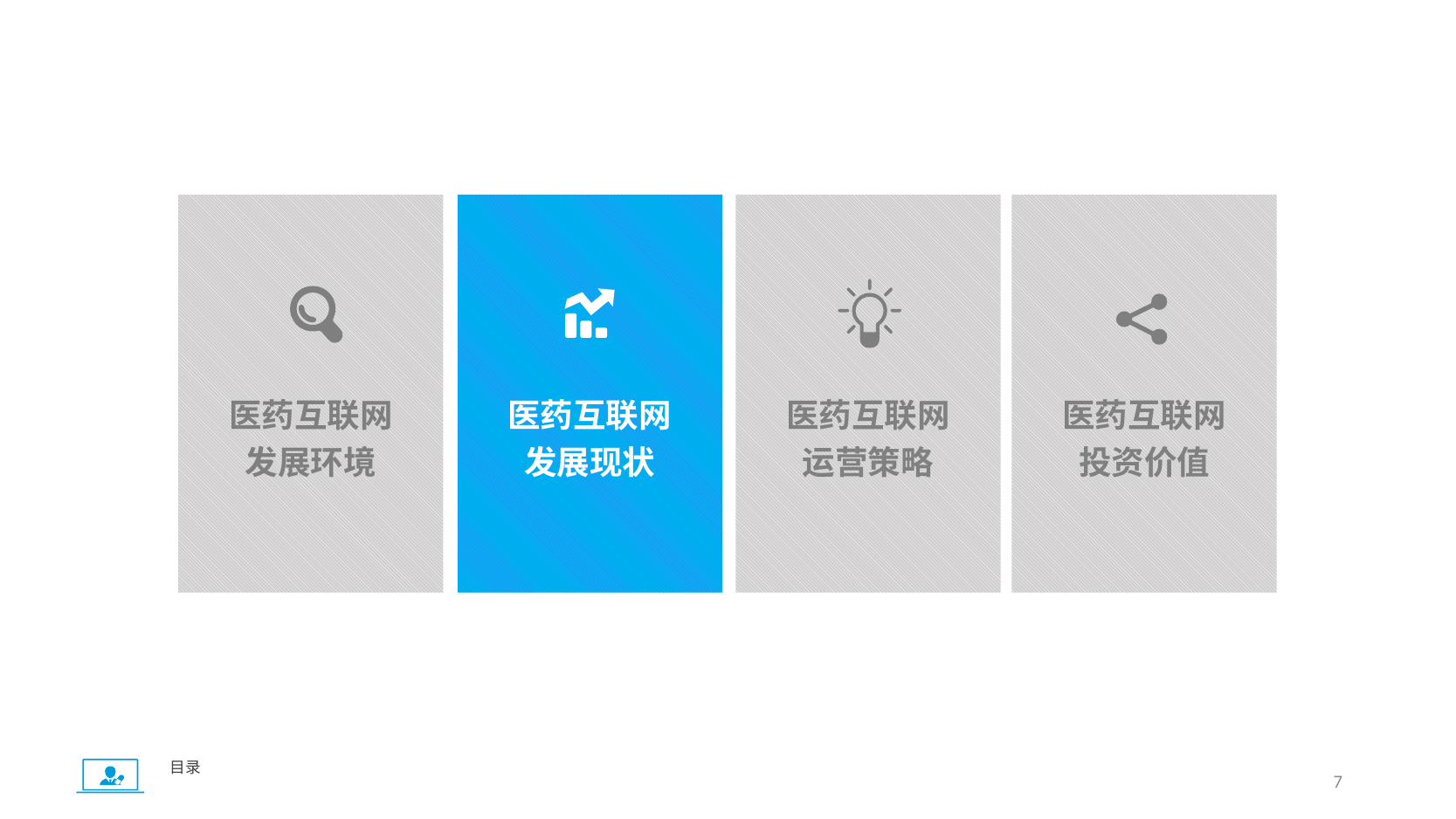

医药互联网
发展环境
医药互联网
发展现状
医药互联网
运营策略
医药互联网
投资价值
目录
7